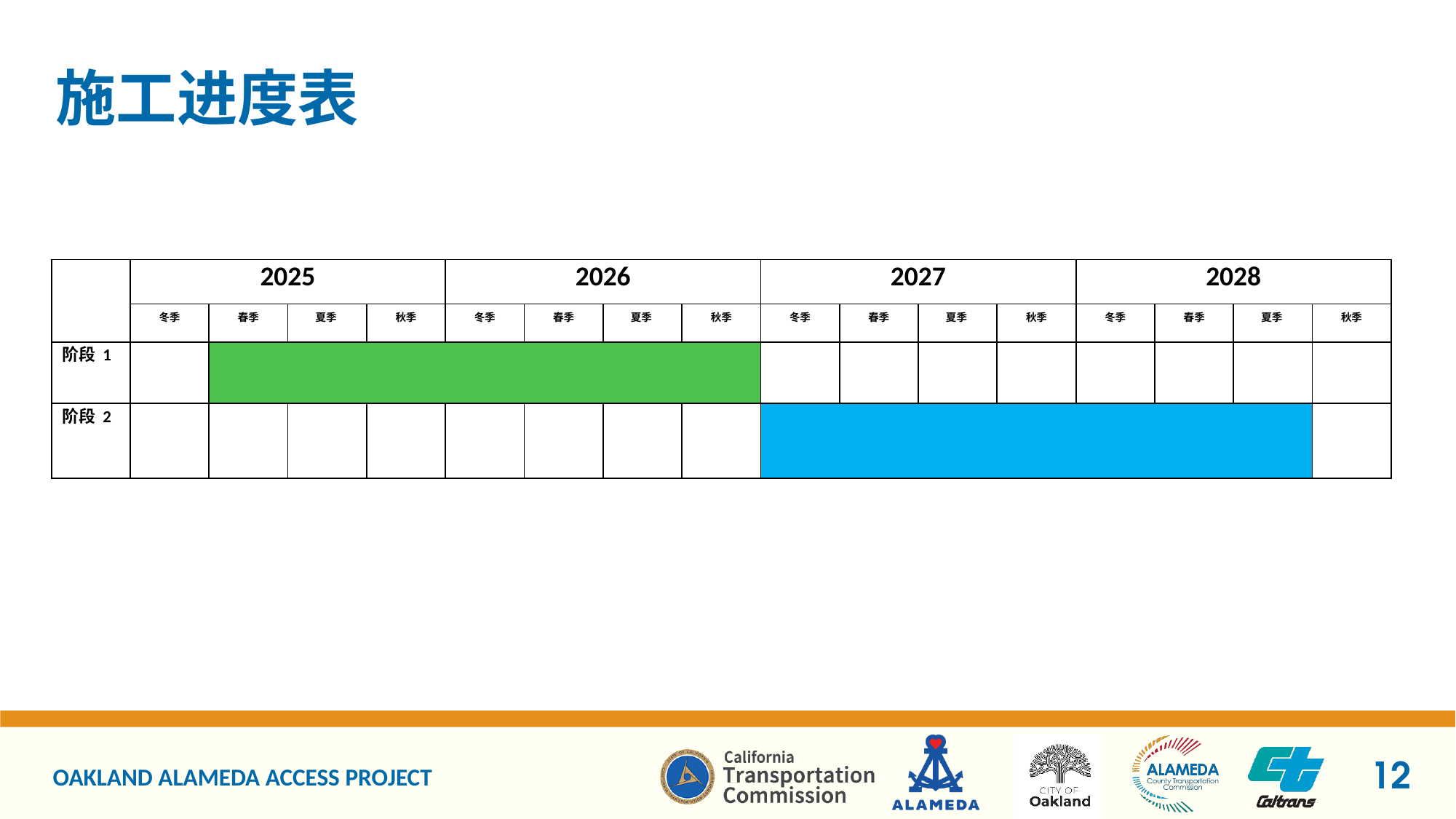

# 施工进度表
|  | 2025 |  |  |  | 2026 |  |  |  | 2027 |  |  |  | 2028 |  |  |  |
| --- | --- | --- | --- | --- | --- | --- | --- | --- | --- | --- | --- | --- | --- | --- | --- | --- |
|  | 冬季 | 春季 | 夏季 | 秋季 | 冬季 | 春季 | 夏季 | 秋季 | 冬季 | 春季 | 夏季 | 秋季 | 冬季 | 春季 | 夏季 | 秋季 |
| 阶段 1 |  |  |  |  |  |  |  |  |  |  |  |  |  |  |  |  |
| 阶段 2 |  |  |  |  |  |  |  |  |  |  |  |  |  |  |  |  |